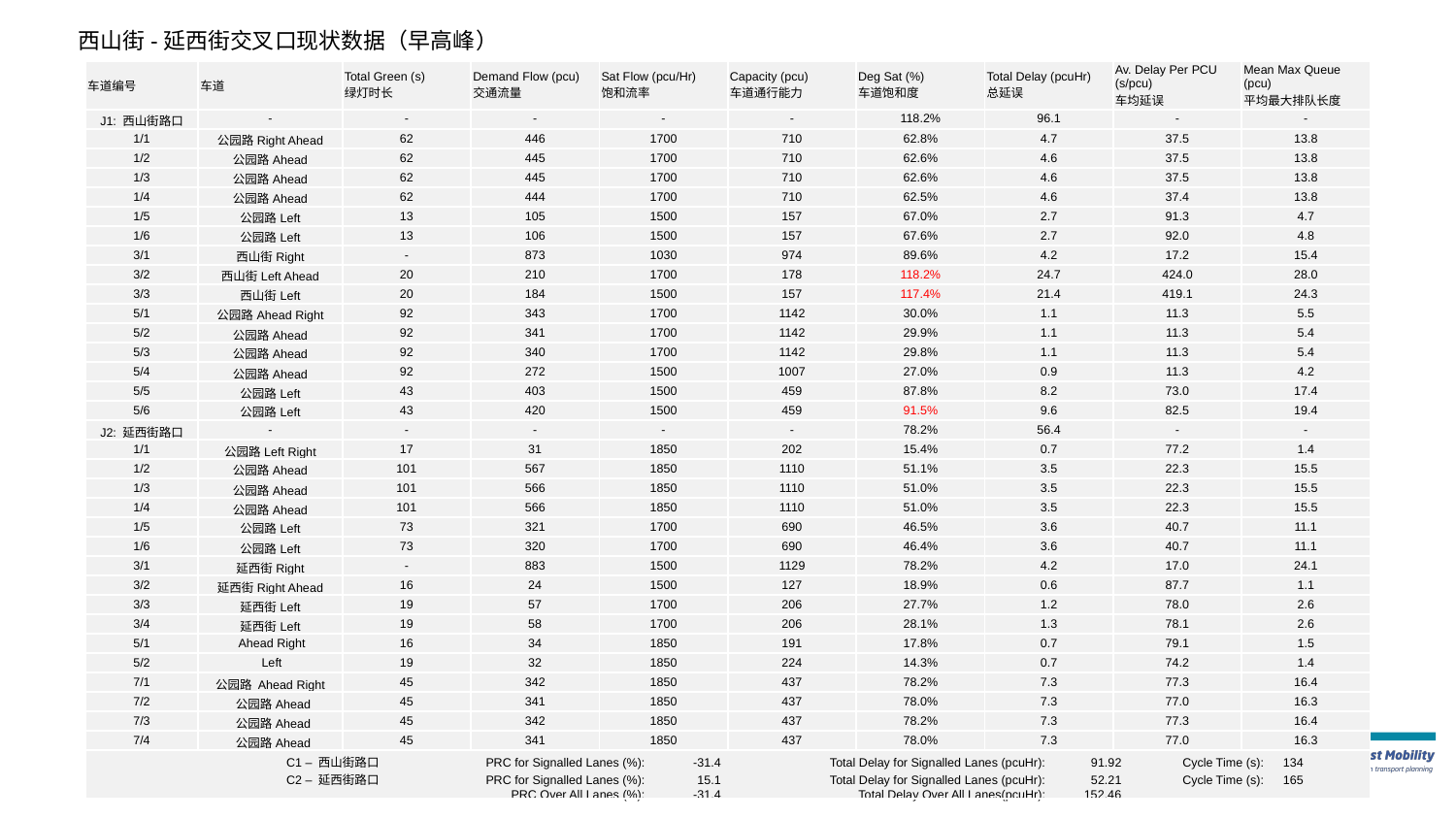

西山街-延西街交叉口现状数据（早高峰）
| 车道编号 | 车道 | Total Green (s) 绿灯时长 | Demand Flow (pcu) 交通流量 | Sat Flow (pcu/Hr) 饱和流率 | Capacity (pcu) 车道通行能力 | Deg Sat (%) 车道饱和度 | Total Delay (pcuHr) 总延误 | Av. Delay Per PCU (s/pcu) 车均延误 | Mean Max Queue (pcu) 平均最大排队长度 |
| --- | --- | --- | --- | --- | --- | --- | --- | --- | --- |
| J1: 西山街路口 | - | - | - | - | - | 118.2% | 96.1 | - | - |
| 1/1 | 公园路Right Ahead | 62 | 446 | 1700 | 710 | 62.8% | 4.7 | 37.5 | 13.8 |
| 1/2 | 公园路Ahead | 62 | 445 | 1700 | 710 | 62.6% | 4.6 | 37.5 | 13.8 |
| 1/3 | 公园路Ahead | 62 | 445 | 1700 | 710 | 62.6% | 4.6 | 37.5 | 13.8 |
| 1/4 | 公园路Ahead | 62 | 444 | 1700 | 710 | 62.5% | 4.6 | 37.4 | 13.8 |
| 1/5 | 公园路Left | 13 | 105 | 1500 | 157 | 67.0% | 2.7 | 91.3 | 4.7 |
| 1/6 | 公园路Left | 13 | 106 | 1500 | 157 | 67.6% | 2.7 | 92.0 | 4.8 |
| 3/1 | 西山街Right | - | 873 | 1030 | 974 | 89.6% | 4.2 | 17.2 | 15.4 |
| 3/2 | 西山街Left Ahead | 20 | 210 | 1700 | 178 | 118.2% | 24.7 | 424.0 | 28.0 |
| 3/3 | 西山街Left | 20 | 184 | 1500 | 157 | 117.4% | 21.4 | 419.1 | 24.3 |
| 5/1 | 公园路Ahead Right | 92 | 343 | 1700 | 1142 | 30.0% | 1.1 | 11.3 | 5.5 |
| 5/2 | 公园路Ahead | 92 | 341 | 1700 | 1142 | 29.9% | 1.1 | 11.3 | 5.4 |
| 5/3 | 公园路Ahead | 92 | 340 | 1700 | 1142 | 29.8% | 1.1 | 11.3 | 5.4 |
| 5/4 | 公园路Ahead | 92 | 272 | 1500 | 1007 | 27.0% | 0.9 | 11.3 | 4.2 |
| 5/5 | 公园路Left | 43 | 403 | 1500 | 459 | 87.8% | 8.2 | 73.0 | 17.4 |
| 5/6 | 公园路Left | 43 | 420 | 1500 | 459 | 91.5% | 9.6 | 82.5 | 19.4 |
| J2: 延西街路口 | - | - | - | - | - | 78.2% | 56.4 | - | - |
| 1/1 | 公园路Left Right | 17 | 31 | 1850 | 202 | 15.4% | 0.7 | 77.2 | 1.4 |
| 1/2 | 公园路Ahead | 101 | 567 | 1850 | 1110 | 51.1% | 3.5 | 22.3 | 15.5 |
| 1/3 | 公园路Ahead | 101 | 566 | 1850 | 1110 | 51.0% | 3.5 | 22.3 | 15.5 |
| 1/4 | 公园路Ahead | 101 | 566 | 1850 | 1110 | 51.0% | 3.5 | 22.3 | 15.5 |
| 1/5 | 公园路Left | 73 | 321 | 1700 | 690 | 46.5% | 3.6 | 40.7 | 11.1 |
| 1/6 | 公园路Left | 73 | 320 | 1700 | 690 | 46.4% | 3.6 | 40.7 | 11.1 |
| 3/1 | 延西街Right | - | 883 | 1500 | 1129 | 78.2% | 4.2 | 17.0 | 24.1 |
| 3/2 | 延西街Right Ahead | 16 | 24 | 1500 | 127 | 18.9% | 0.6 | 87.7 | 1.1 |
| 3/3 | 延西街Left | 19 | 57 | 1700 | 206 | 27.7% | 1.2 | 78.0 | 2.6 |
| 3/4 | 延西街Left | 19 | 58 | 1700 | 206 | 28.1% | 1.3 | 78.1 | 2.6 |
| 5/1 | Ahead Right | 16 | 34 | 1850 | 191 | 17.8% | 0.7 | 79.1 | 1.5 |
| 5/2 | Left | 19 | 32 | 1850 | 224 | 14.3% | 0.7 | 74.2 | 1.4 |
| 7/1 | 公园路 Ahead Right | 45 | 342 | 1850 | 437 | 78.2% | 7.3 | 77.3 | 16.4 |
| 7/2 | 公园路Ahead | 45 | 341 | 1850 | 437 | 78.0% | 7.3 | 77.0 | 16.3 |
| 7/3 | 公园路Ahead | 45 | 342 | 1850 | 437 | 78.2% | 7.3 | 77.3 | 16.4 |
| 7/4 | 公园路Ahead | 45 | 341 | 1850 | 437 | 78.0% | 7.3 | 77.0 | 16.3 |
| C1 – 西山街路口 PRC for Signalled Lanes (%): -31.4 Total Delay for Signalled Lanes (pcuHr): 91.92 Cycle Time (s): 134 C2 – 延西街路口 PRC for Signalled Lanes (%): 15.1 Total Delay for Signalled Lanes (pcuHr): 52.21 Cycle Time (s): 165 PRC Over All Lanes (%): -31.4 Total Delay Over All Lanes(pcuHr): 152.46 |  |  |  |  |  |  |  |  |  |
4/6/2022
亚行贷款吉林延吉低碳气候适应型健康城市项目-CS4